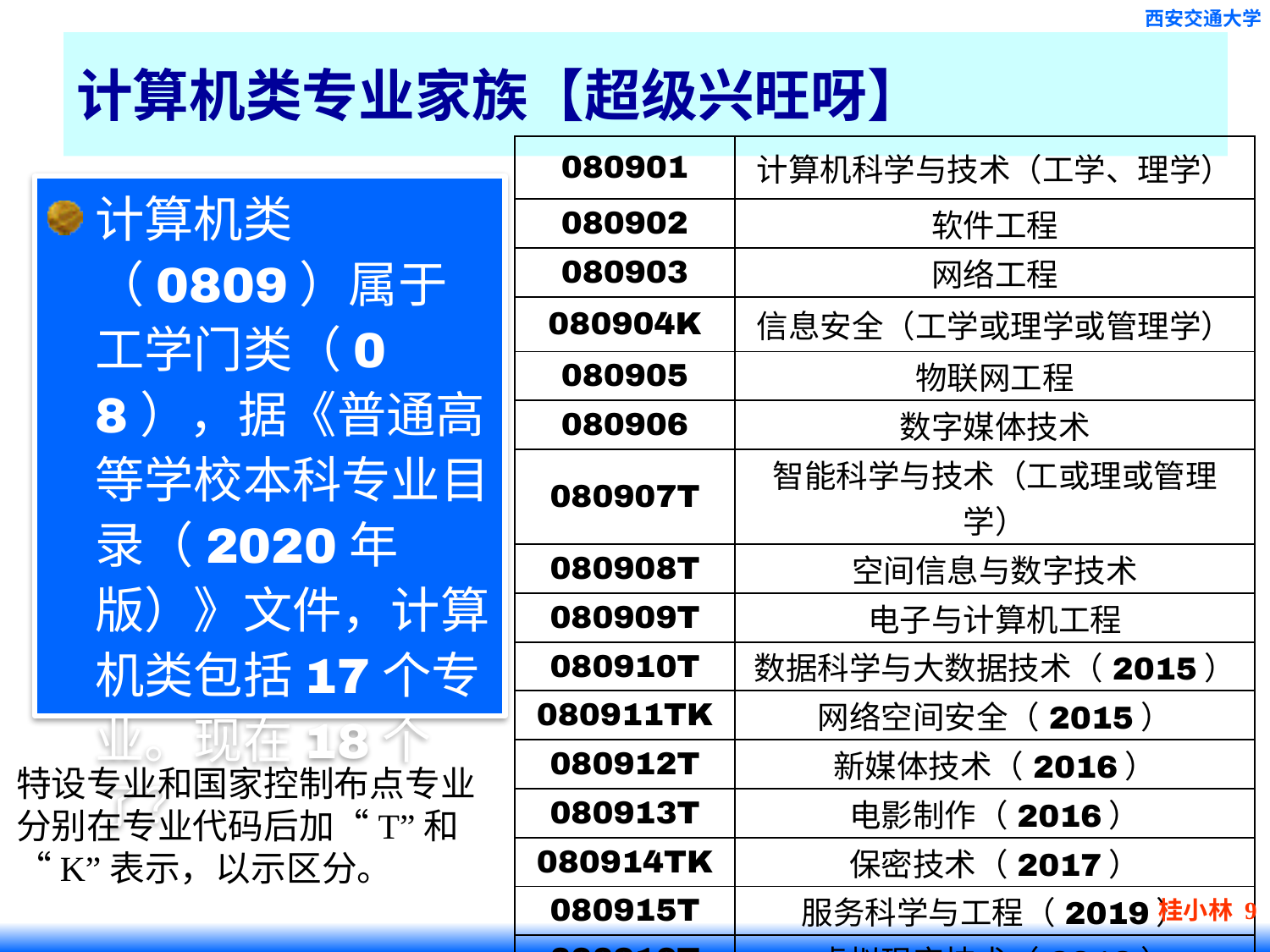

# 计算机类专业家族【超级兴旺呀】
| 080901 | 计算机科学与技术（工学、理学） |
| --- | --- |
| 080902 | 软件工程 |
| 080903 | 网络工程 |
| 080904K | 信息安全（工学或理学或管理学） |
| 080905 | 物联网工程 |
| 080906 | 数字媒体技术 |
| 080907T | 智能科学与技术（工或理或管理学） |
| 080908T | 空间信息与数字技术 |
| 080909T | 电子与计算机工程 |
| 080910T | 数据科学与大数据技术（2015） |
| 080911TK | 网络空间安全（2015） |
| 080912T | 新媒体技术（2016） |
| 080913T | 电影制作（2016） |
| 080914TK | 保密技术（2017） |
| 080915T | 服务科学与工程（2019） |
| 080916T | 虚拟现实技术（2019） |
| 080917T | 区块链工程（2019） |
计算机类（0809）属于工学门类（08），据《普通高等学校本科专业目录（2020年版）》文件，计算机类包括17个专业。现在18个了？
特设专业和国家控制布点专业分别在专业代码后加“T”和“K”表示，以示区分。
桂小林 9